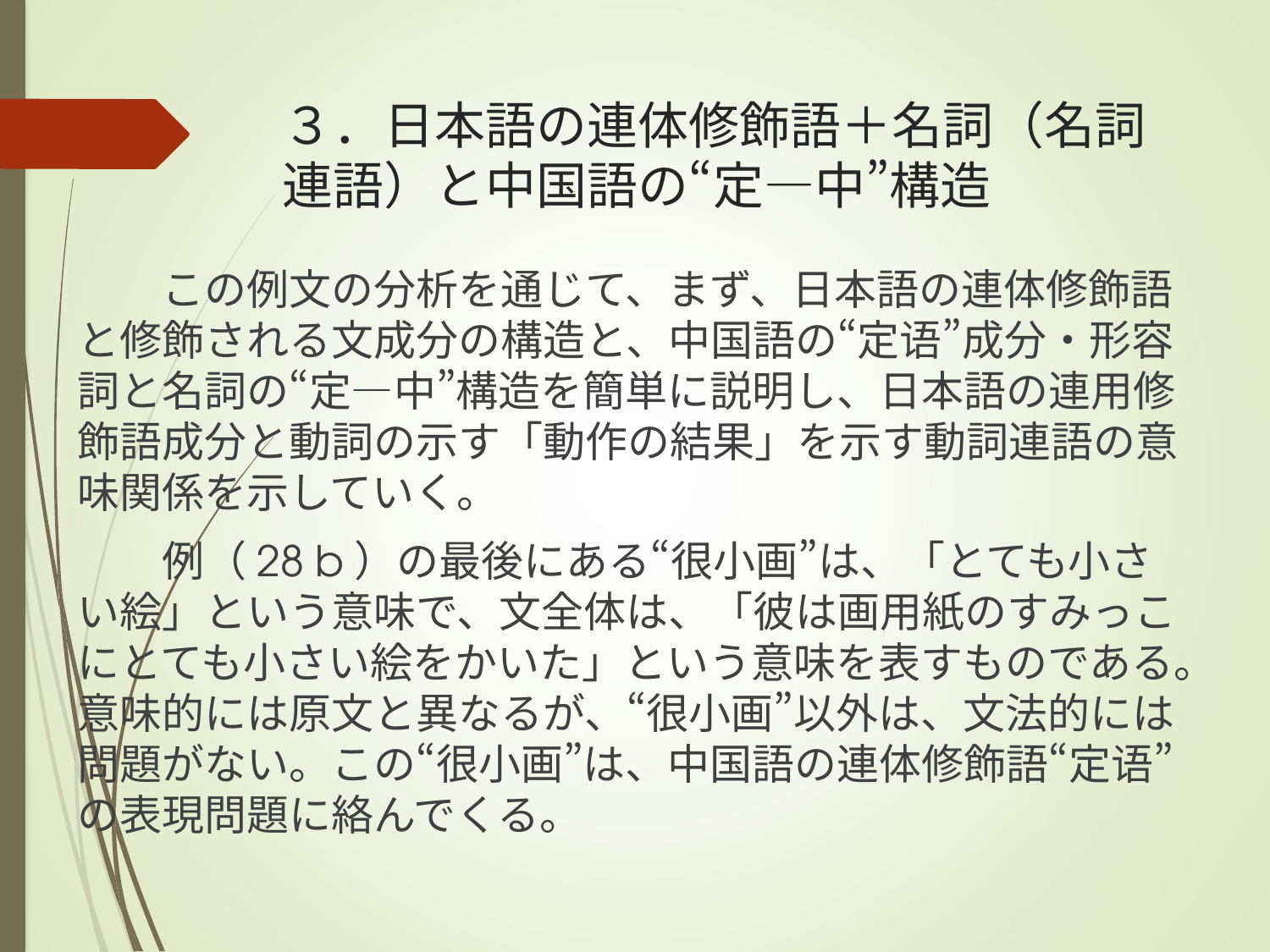

# ３．日本語の連体修飾語＋名詞（名詞連語）と中国語の“定―中”構造
　　この例文の分析を通じて、まず、日本語の連体修飾語と修飾される文成分の構造と、中国語の“定语”成分・形容詞と名詞の“定―中”構造を簡単に説明し、日本語の連用修飾語成分と動詞の示す「動作の結果」を示す動詞連語の意味関係を示していく。
　　例（28 b）の最後にある“很小画”は、「とても小さい絵」という意味で、文全体は、「彼は画用紙のすみっこにとても小さい絵をかいた」という意味を表すものである。意味的には原文と異なるが、“很小画”以外は、文法的には問題がない。この“很小画”は、中国語の連体修飾語“定语”の表現問題に絡んでくる。